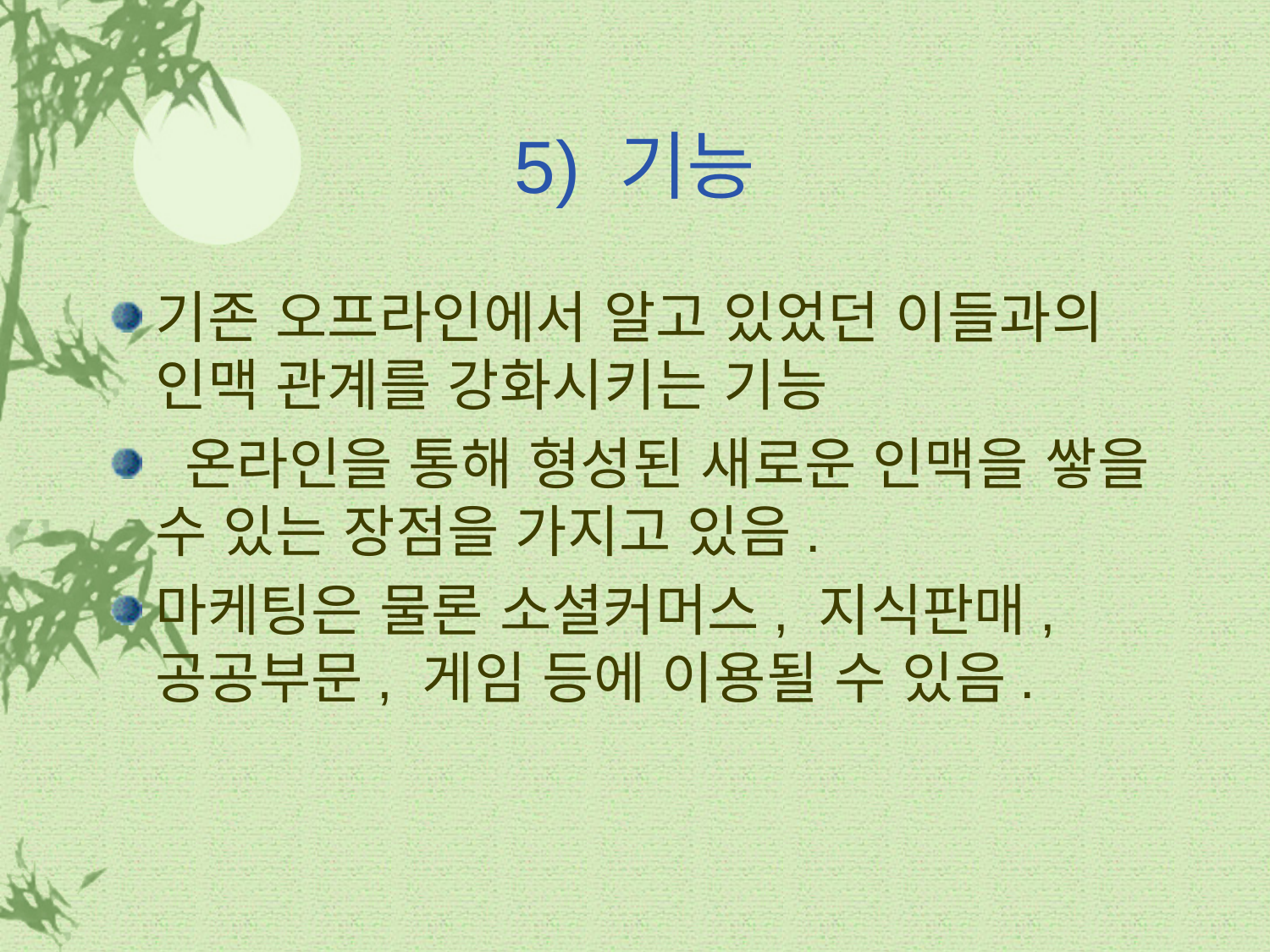

# 5) 기능
기존 오프라인에서 알고 있었던 이들과의 인맥 관계를 강화시키는 기능
 온라인을 통해 형성된 새로운 인맥을 쌓을 수 있는 장점을 가지고 있음.
마케팅은 물론 소셜커머스, 지식판매, 공공부문, 게임 등에 이용될 수 있음.